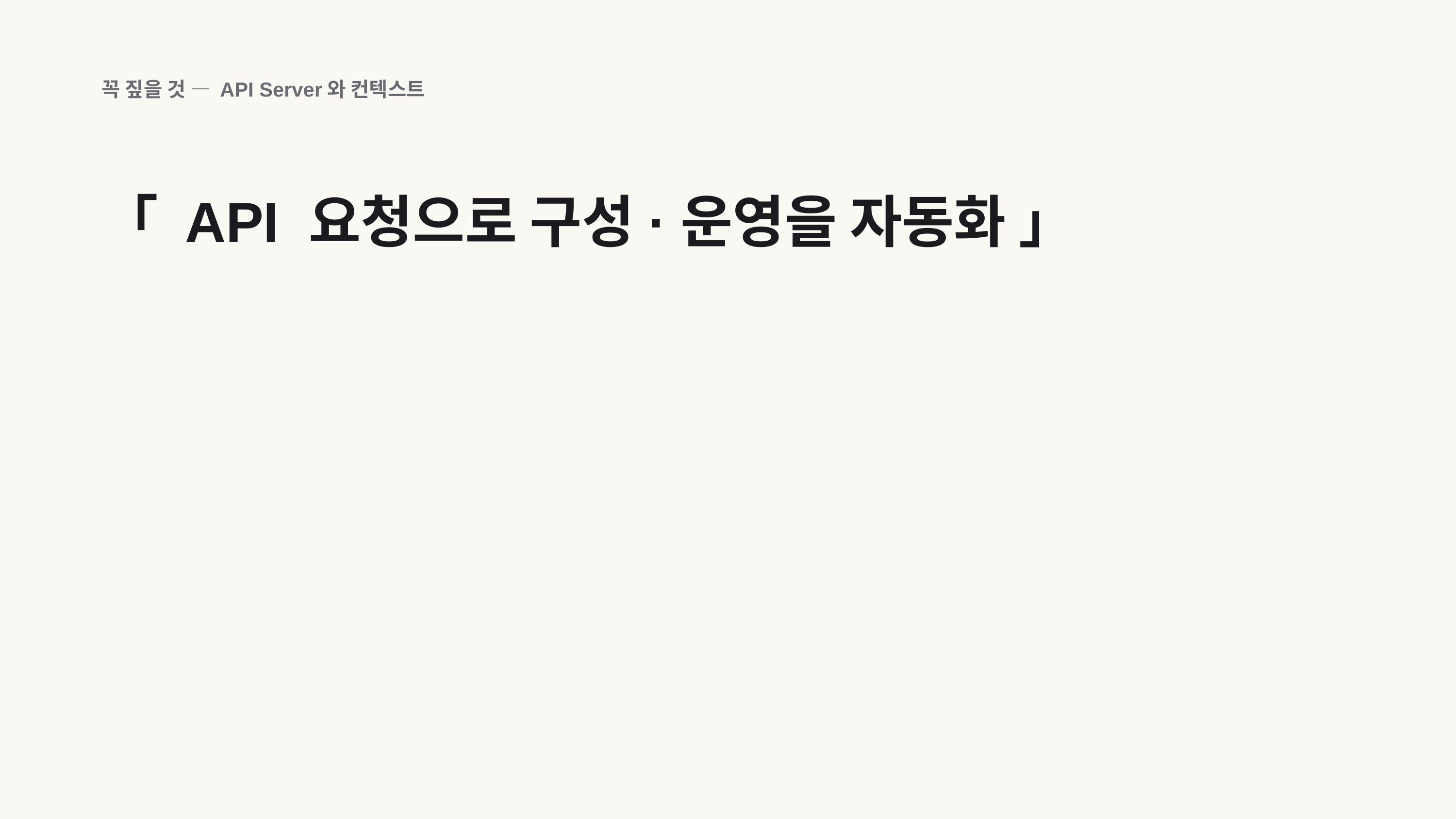

꼭 짚을 것 — API Server와 컨텍스트
「 API 요청으로 구성·운영을 자동화 」